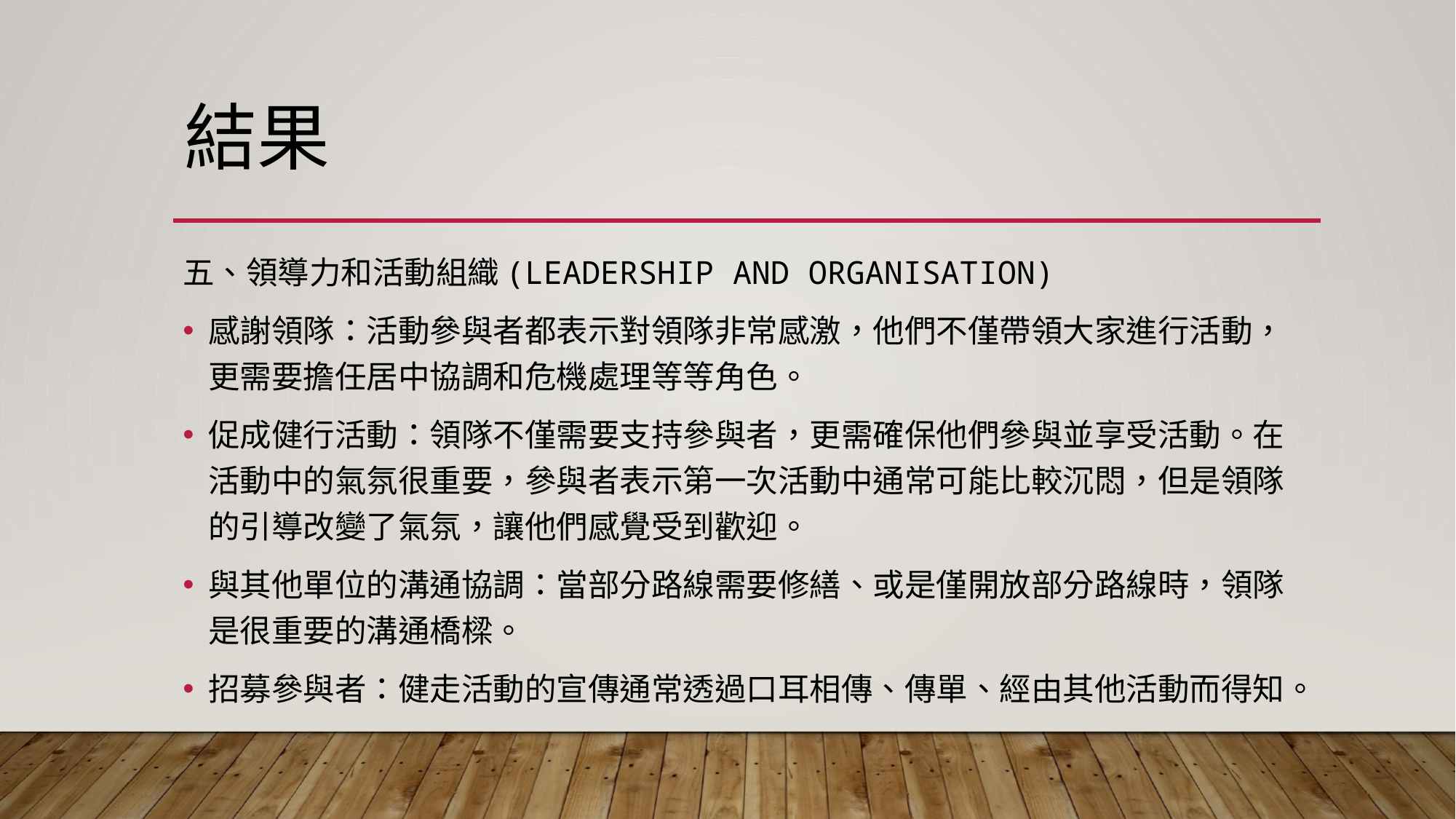

# 結果
五、領導力和活動組織(LEADERSHIP AND ORGANISATION)
感謝領隊：活動參與者都表示對領隊非常感激，他們不僅帶領大家進行活動，更需要擔任居中協調和危機處理等等角色。
促成健行活動：領隊不僅需要支持參與者，更需確保他們參與並享受活動。在活動中的氣氛很重要，參與者表示第一次活動中通常可能比較沉悶，但是領隊的引導改變了氣氛，讓他們感覺受到歡迎。
與其他單位的溝通協調：當部分路線需要修繕、或是僅開放部分路線時，領隊是很重要的溝通橋樑。
招募參與者：健走活動的宣傳通常透過口耳相傳、傳單、經由其他活動而得知。